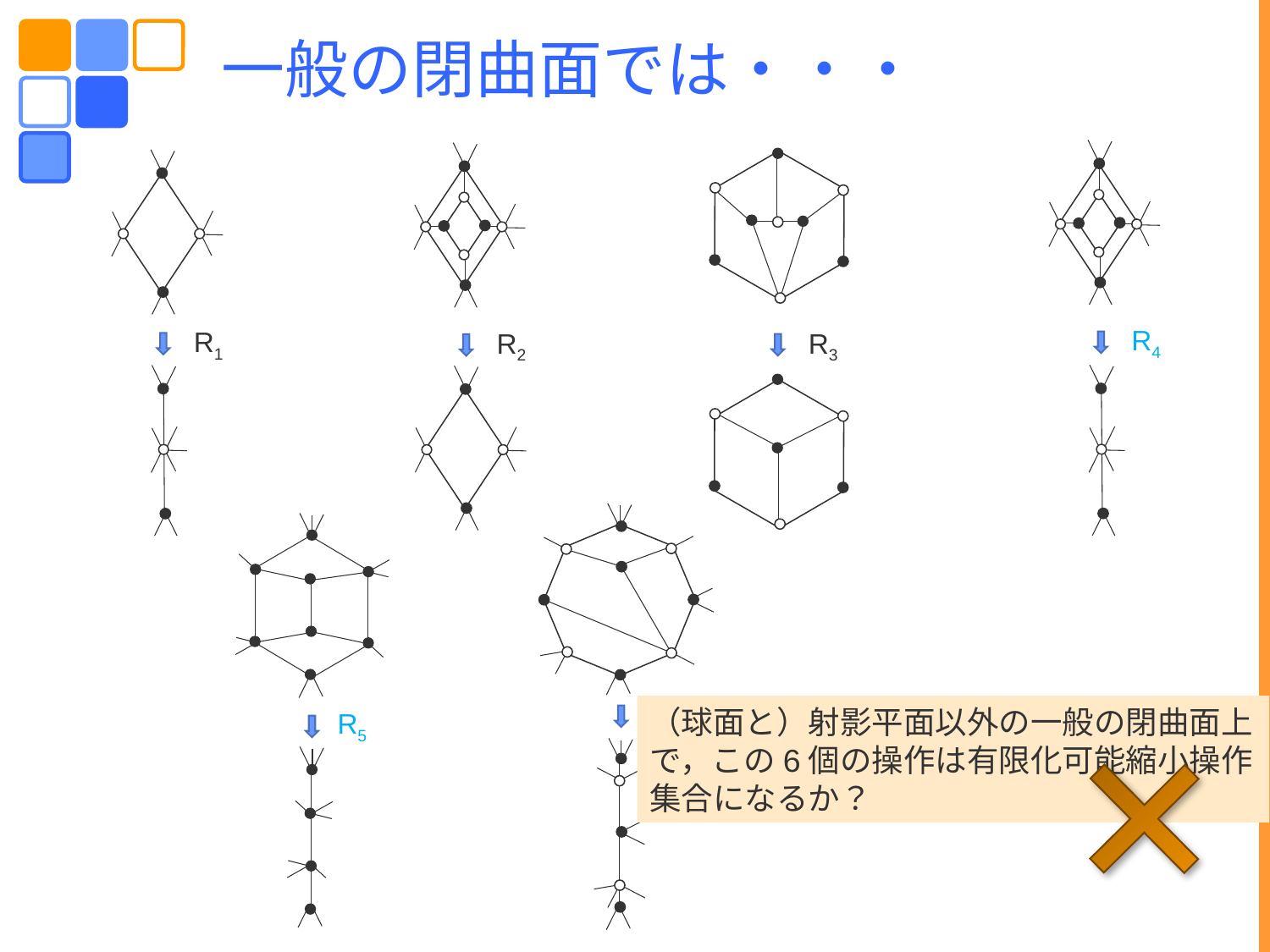

一般の閉曲面では・・・

R4
R1
R3
R2

R6
（球面と）射影平面以外の一般の閉曲面上で，この6個の操作は有限化可能縮小操作集合になるか？
R5